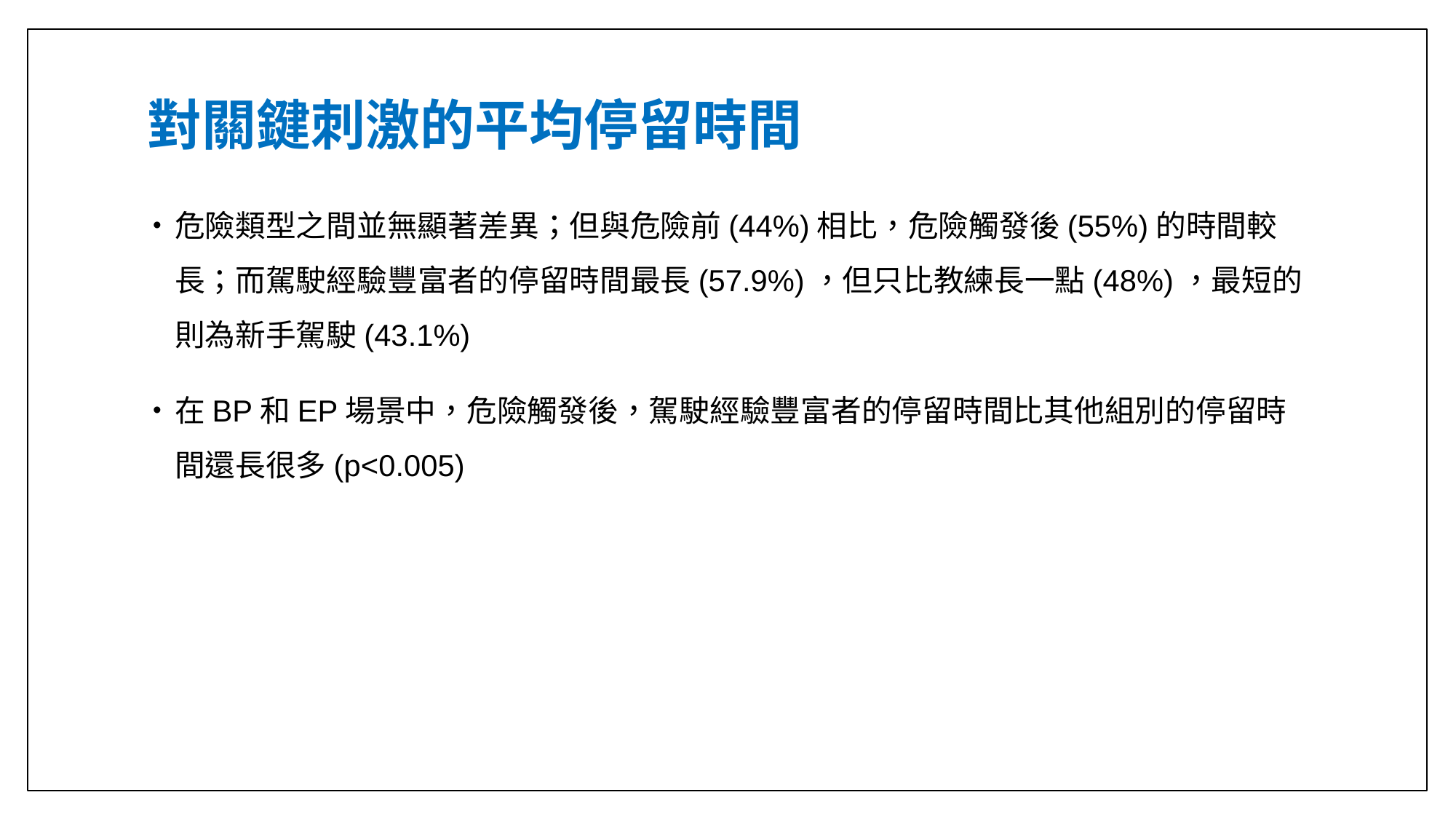

# 對關鍵刺激的平均停留時間
危險類型之間並無顯著差異；但與危險前(44%)相比，危險觸發後(55%)的時間較長；而駕駛經驗豐富者的停留時間最長(57.9%)，但只比教練長一點(48%)，最短的則為新手駕駛(43.1%)
在BP和EP場景中，危險觸發後，駕駛經驗豐富者的停留時間比其他組別的停留時間還長很多(p<0.005)